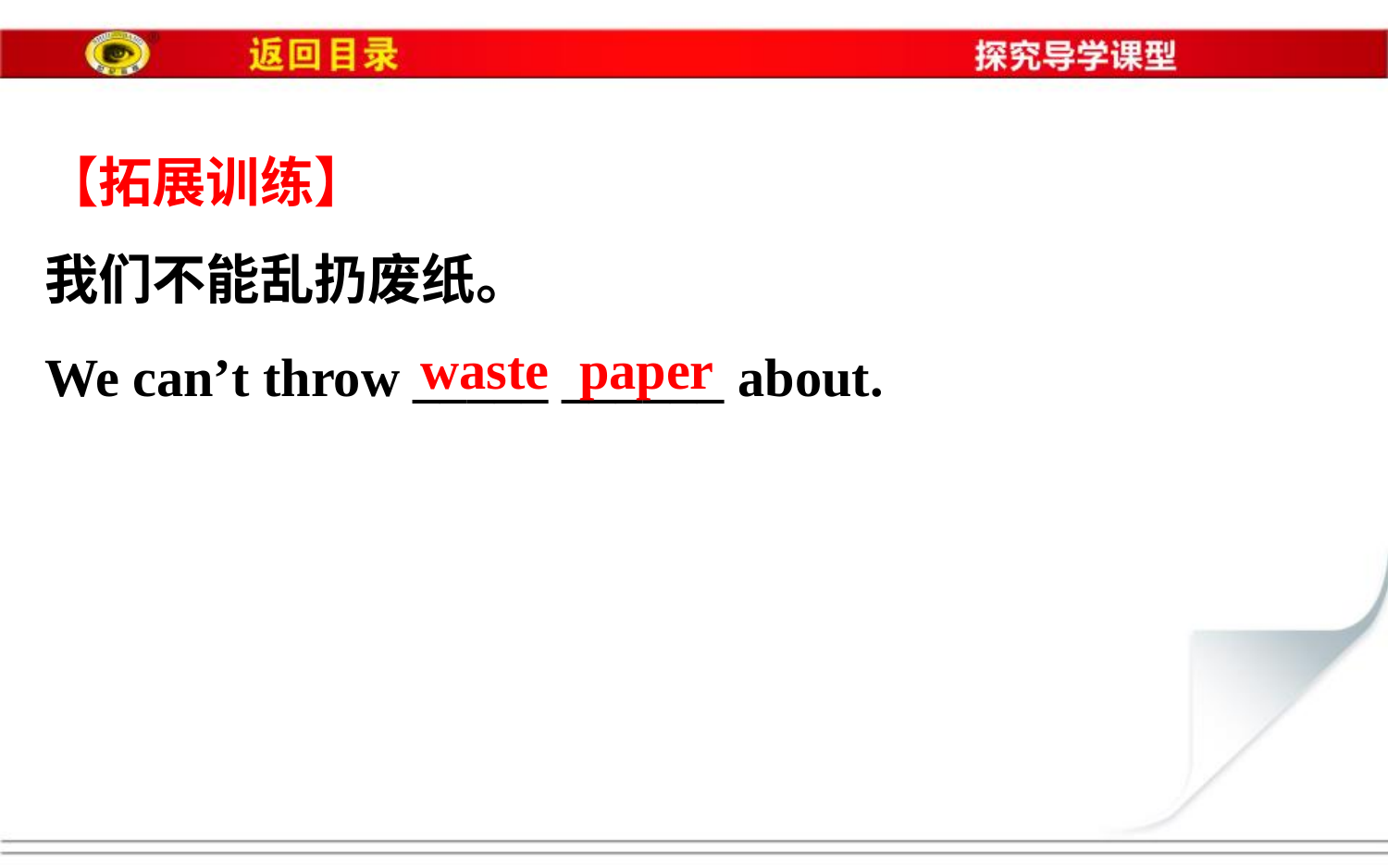

【拓展训练】
我们不能乱扔废纸。
We can’t throw _____ ______ about.
waste
paper